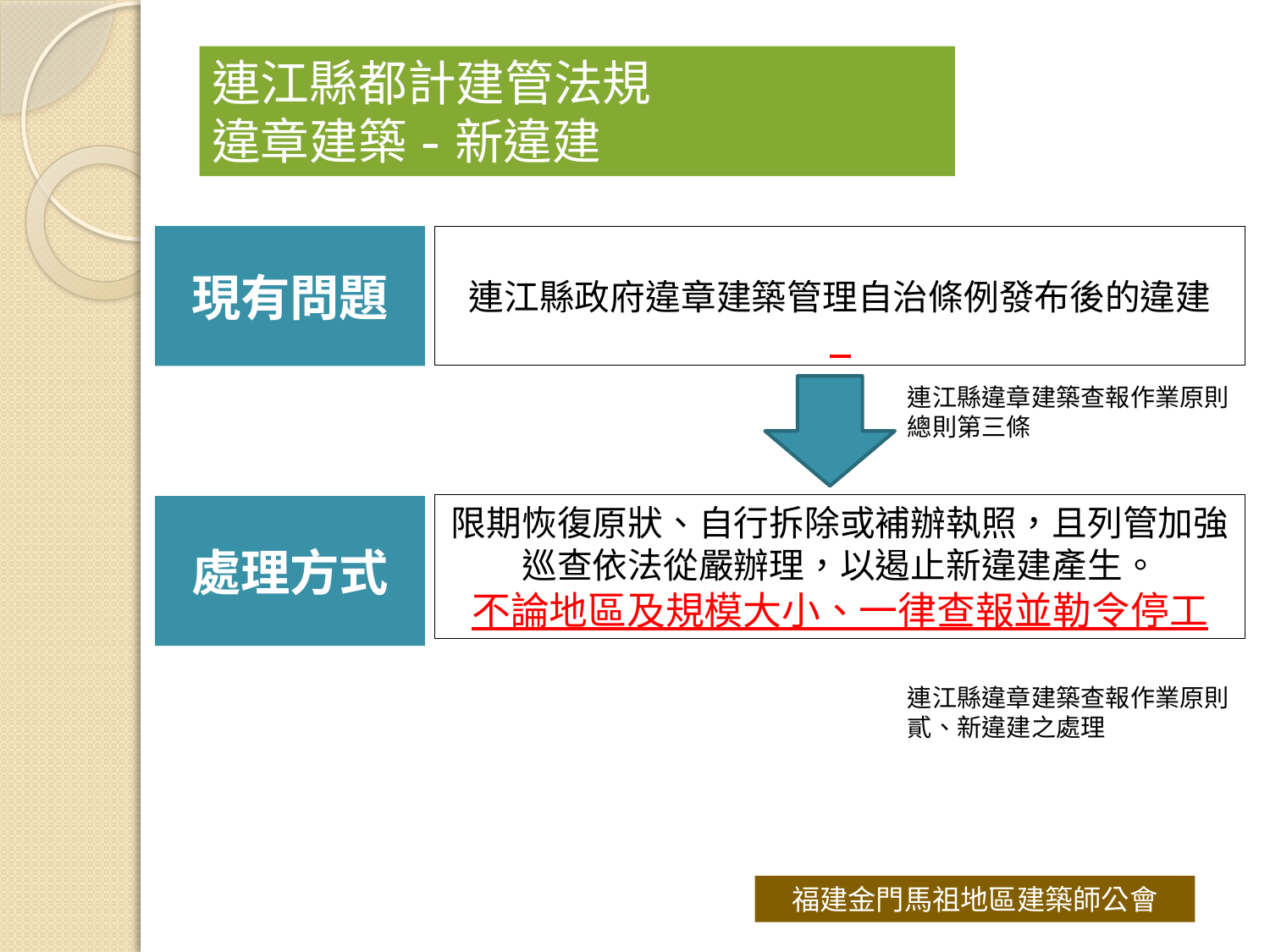

# 連江縣都計建管法規 違章建築-新違建
現有問題

連江縣政府違章建築管理自治條例發布後的違建

連江縣違章建築查報作業原則
總則第三條
限期恢復原狀、自行拆除或補辦執照，且列管加強巡查依法從嚴辦理，以遏止新違建產生。
不論地區及規模大小、一律查報並勒令停工
處理方式
連江縣違章建築查報作業原則
貳、新違建之處理
福建金門馬祖地區建築師公會